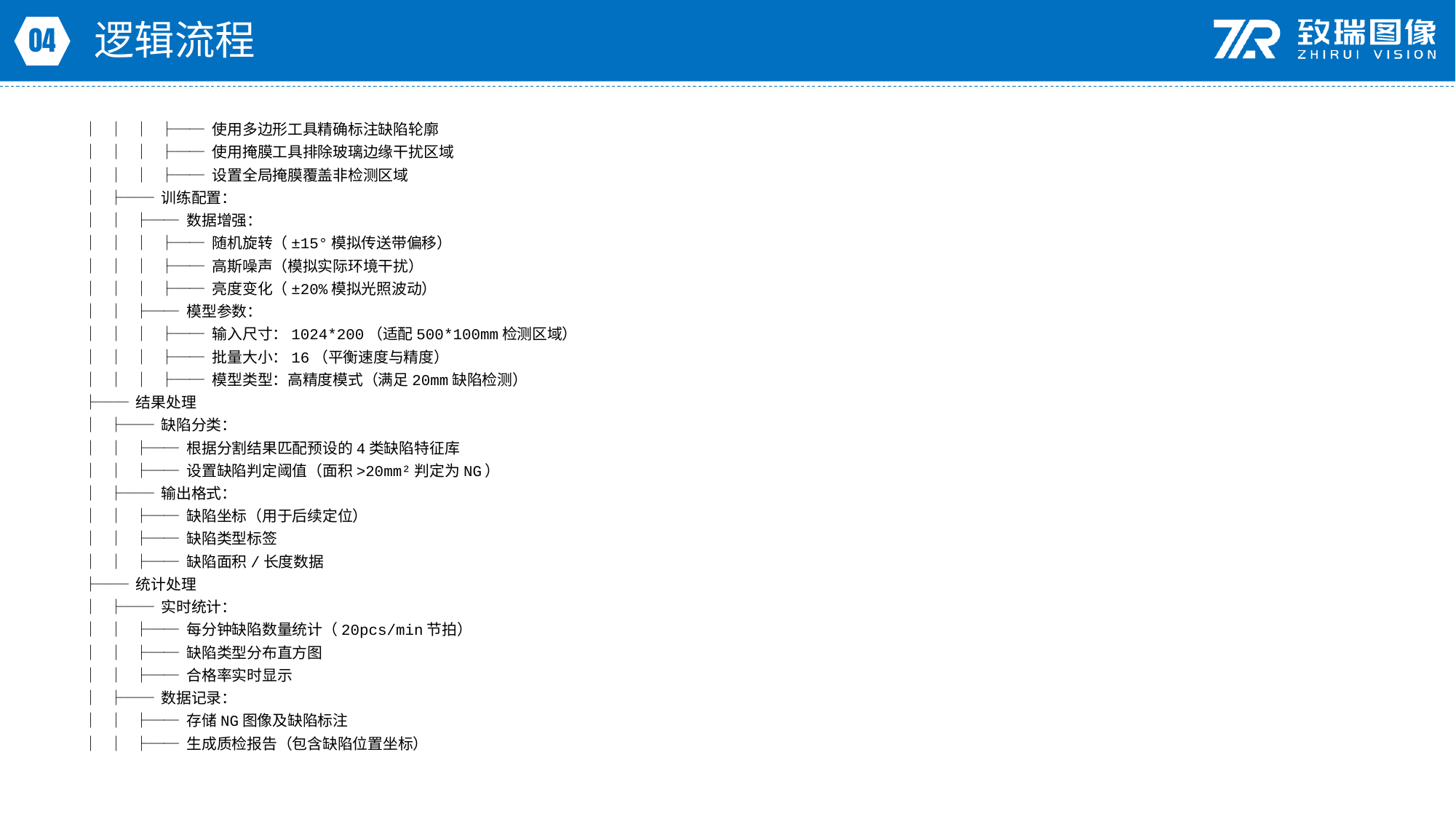

逻辑流程
04

│   │   │   ├── 使用多边形工具精确标注缺陷轮廓
│   │   │   ├── 使用掩膜工具排除玻璃边缘干扰区域
│   │   │   ├── 设置全局掩膜覆盖非检测区域
│   ├── 训练配置：
│   │   ├── 数据增强：
│   │   │   ├── 随机旋转（±15°模拟传送带偏移）
│   │   │   ├── 高斯噪声（模拟实际环境干扰）
│   │   │   ├── 亮度变化（±20%模拟光照波动）
│   │   ├── 模型参数：
│   │   │   ├── 输入尺寸：1024*200（适配500*100mm检测区域）
│   │   │   ├── 批量大小：16（平衡速度与精度）
│   │   │   ├── 模型类型：高精度模式（满足20mm缺陷检测）
├── 结果处理
│   ├── 缺陷分类：
│   │   ├── 根据分割结果匹配预设的4类缺陷特征库
│   │   ├── 设置缺陷判定阈值（面积>20mm²判定为NG）
│   ├── 输出格式：
│   │   ├── 缺陷坐标（用于后续定位）
│   │   ├── 缺陷类型标签
│   │   ├── 缺陷面积/长度数据
├── 统计处理
│   ├── 实时统计：
│   │   ├── 每分钟缺陷数量统计（20pcs/min节拍）
│   │   ├── 缺陷类型分布直方图
│   │   ├── 合格率实时显示
│   ├── 数据记录：
│   │   ├── 存储NG图像及缺陷标注
│   │   ├── 生成质检报告（包含缺陷位置坐标）